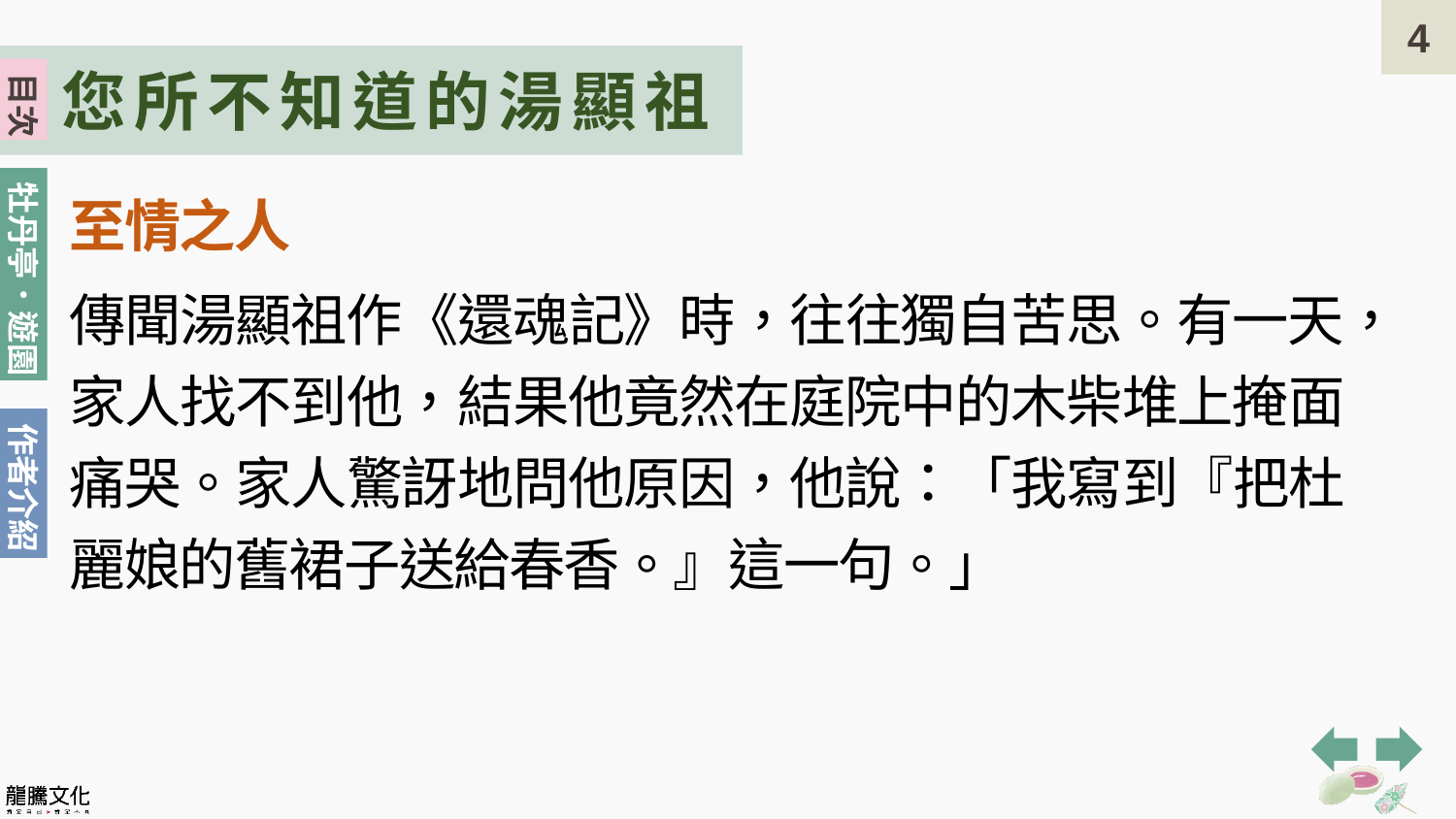

您所不知道的湯顯祖
目次
至情之人
傳聞湯顯祖作《還魂記》時，往往獨自苦思。有一天，家人找不到他，結果他竟然在庭院中的木柴堆上掩面痛哭。家人驚訝地問他原因，他說：「我寫到『把杜麗娘的舊裙子送給春香。』這一句。」